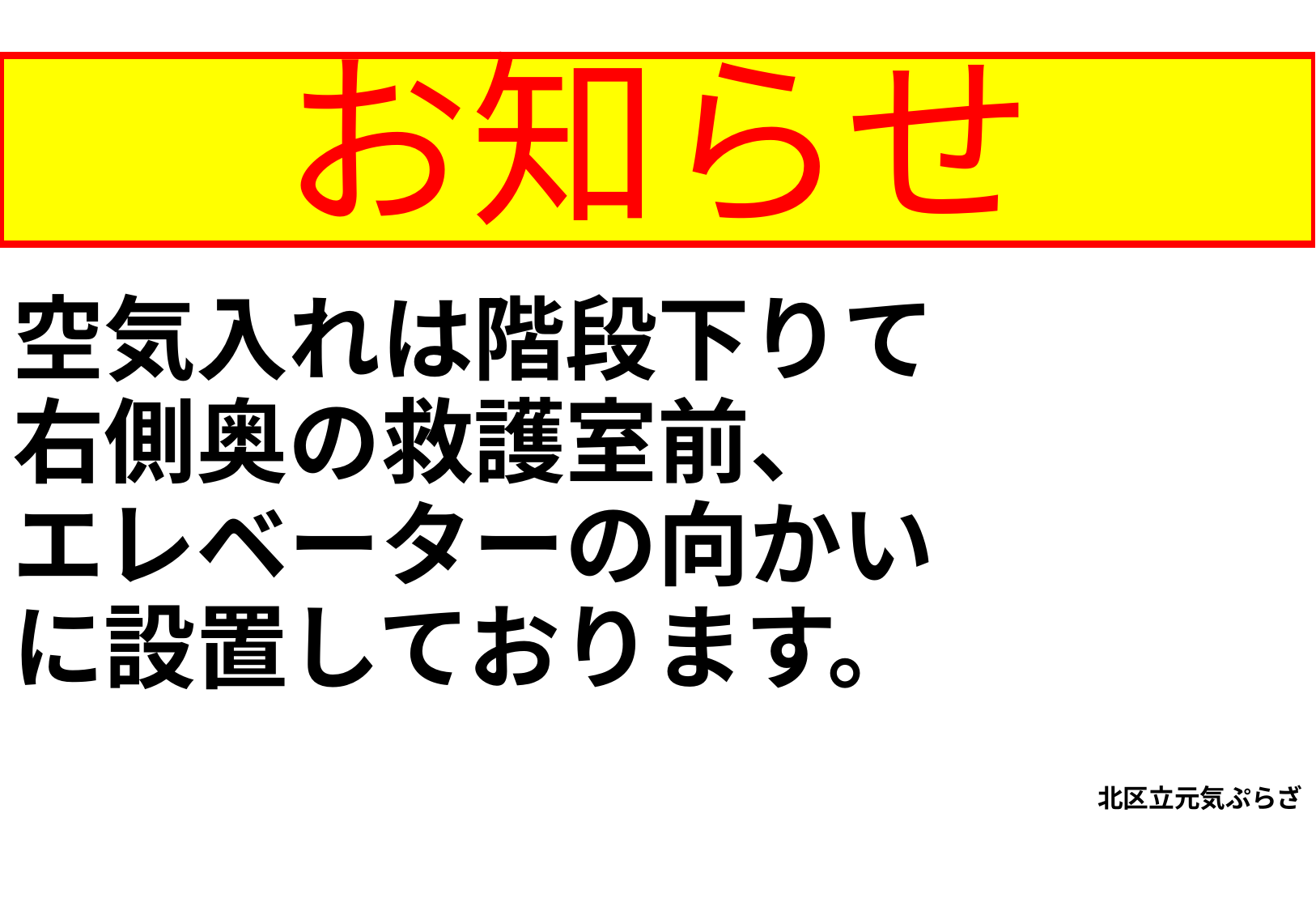

# お知らせ
空気入れは階段下りて
右側奥の救護室前、
エレベーターの向かい
に設置しております。

　　　　　　　　　　　北区立元気ぷらざ